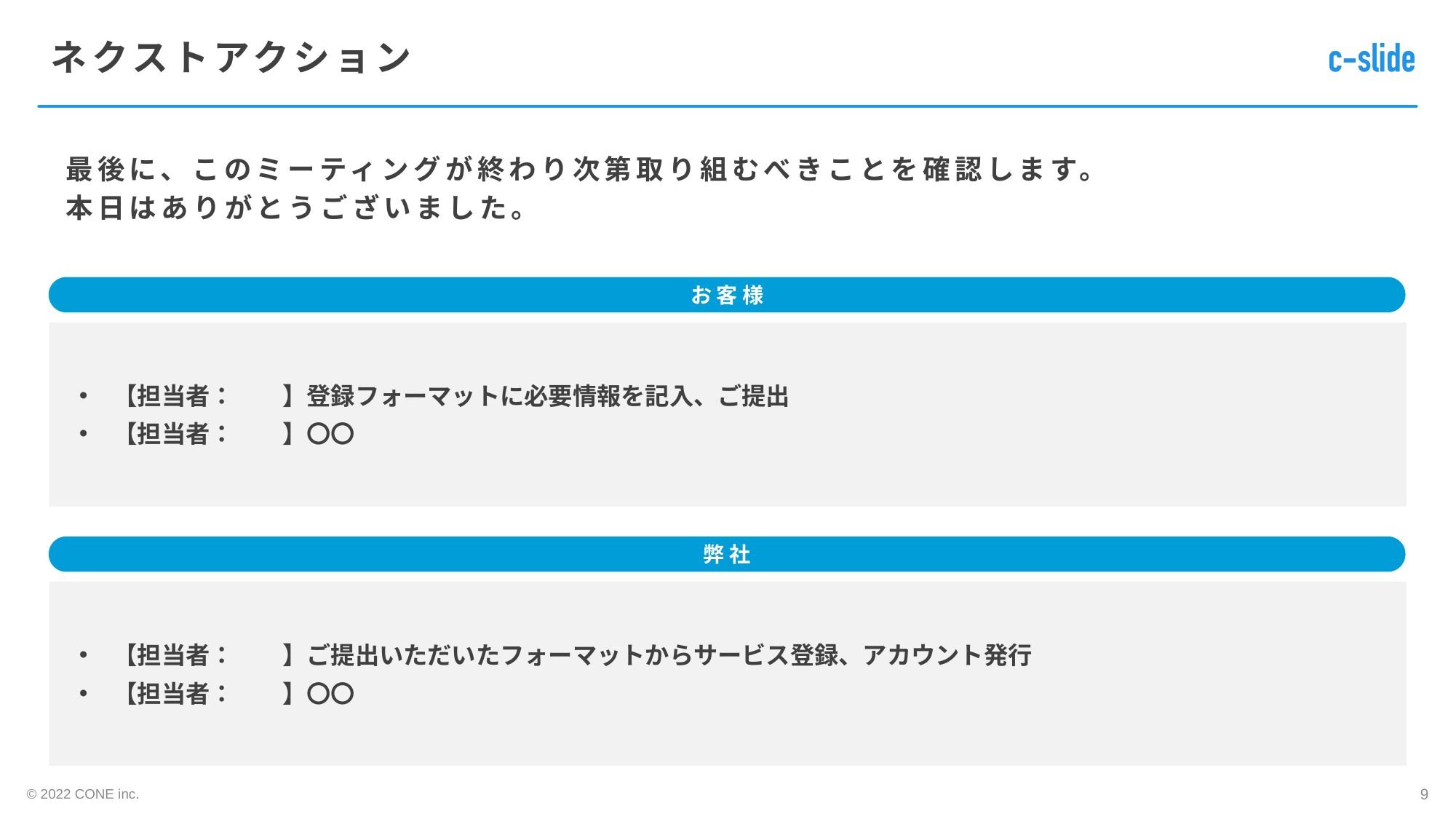

# ネクストアクション
最後に、このミーティングが終わり次第取り組むべきことを確認します。
本日はありがとうございました。
お客様
【担当者：　　】登録フォーマットに必要情報を記入、ご提出
【担当者：　　】〇〇
弊社
【担当者：　　】ご提出いただいたフォーマットからサービス登録、アカウント発行
【担当者：　　】〇〇
9
© 2022 CONE inc.